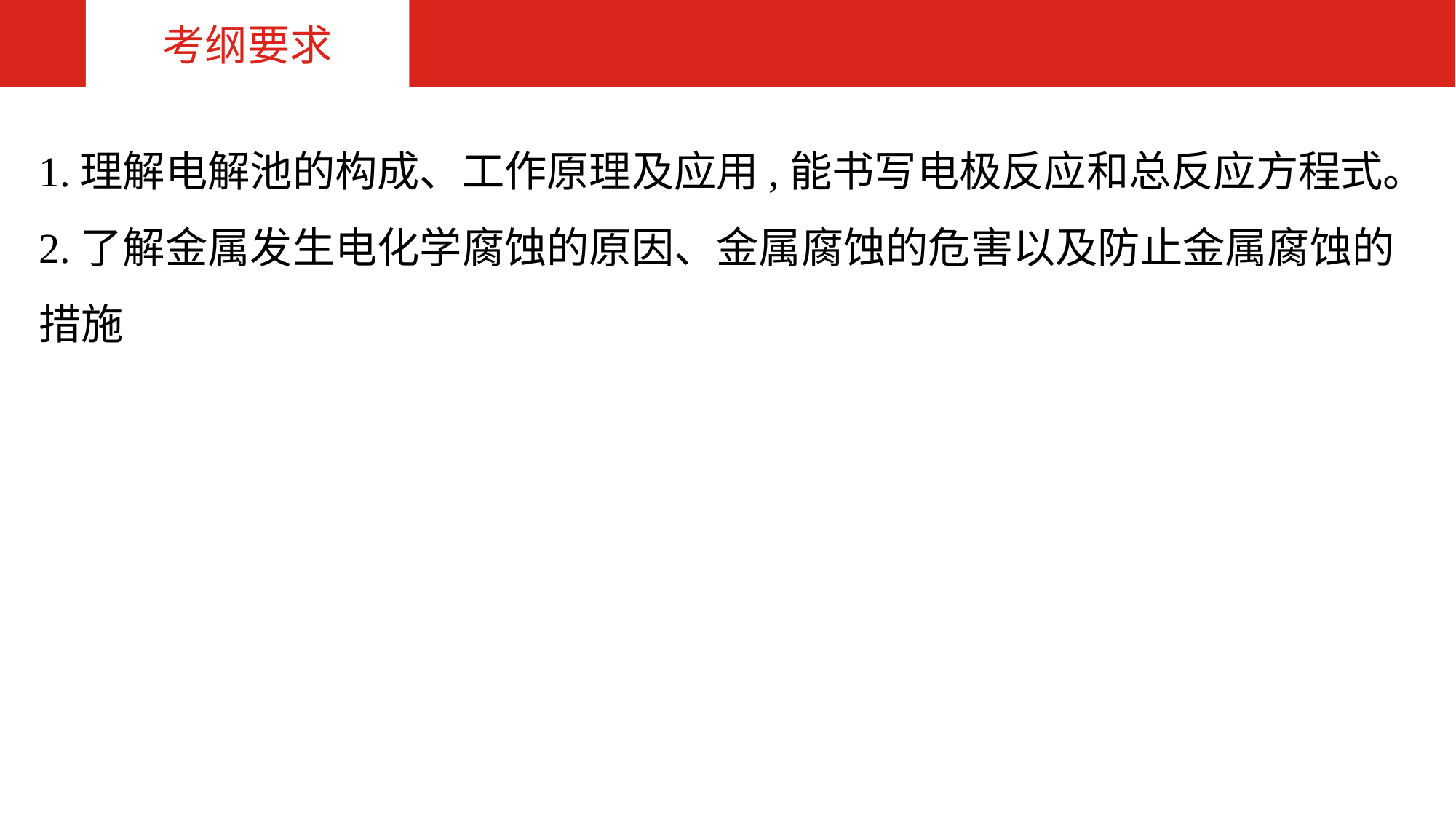

考纲要求
1.理解电解池的构成、工作原理及应用,能书写电极反应和总反应方程式。
2.了解金属发生电化学腐蚀的原因、金属腐蚀的危害以及防止金属腐蚀的措施